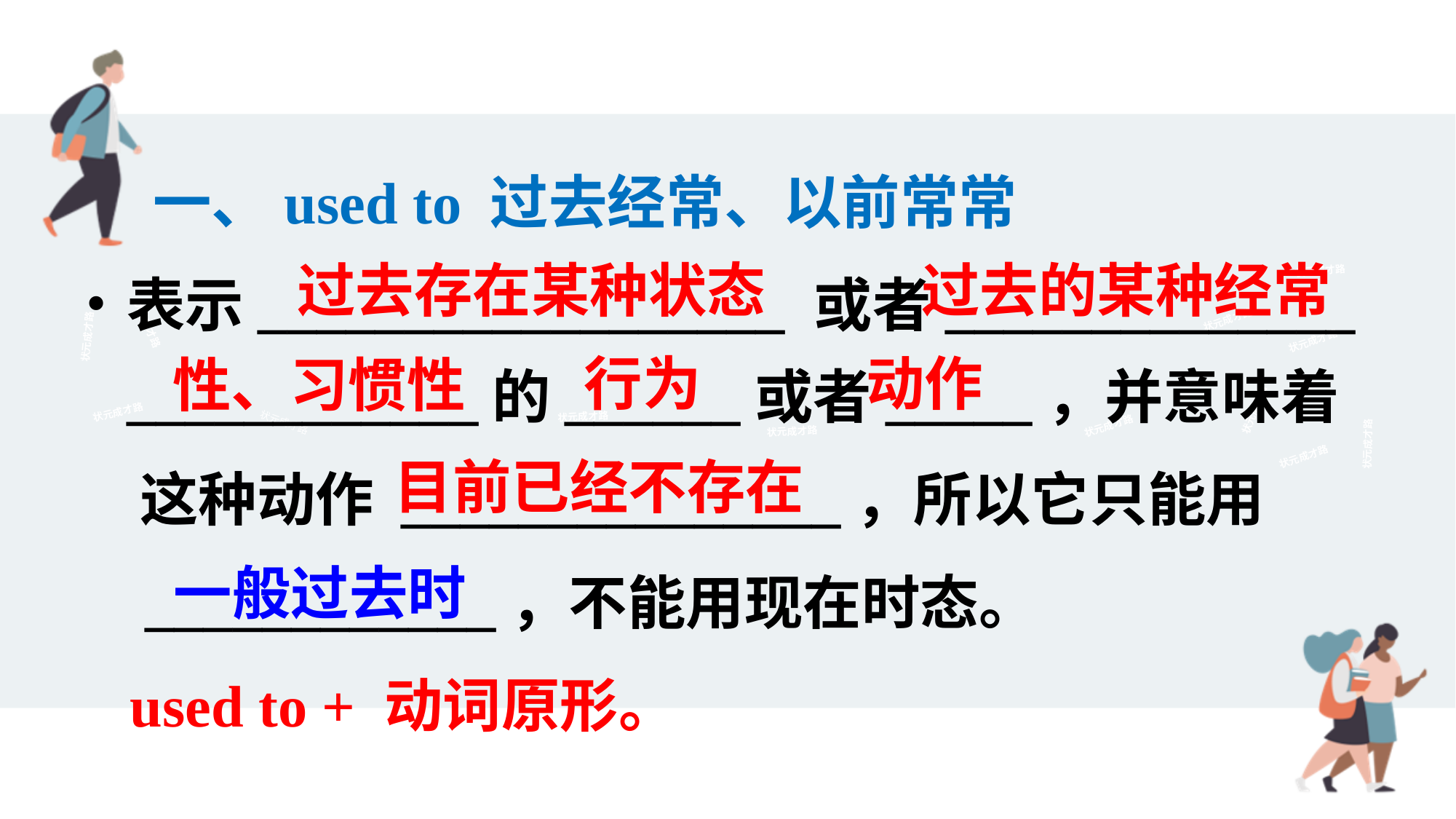

一、used to 过去经常、以前常常
表示__________________ 或者______________ ____________的______或者_____，并意味着
   这种动作 _______________，所以它只能用
    ____________，不能用现在时态。
   used to + 动词原形。
过去存在某种状态
过去的某种经常
状元成才路
状元成才路
状元成才路
状元成才路
状元成才路
动作
行为
性、习惯性
状元成才路
状元成才路
状元成才路
状元成才路
状元成才路
状元成才路
状元成才路
目前已经不存在
状元成才路
一般过去时